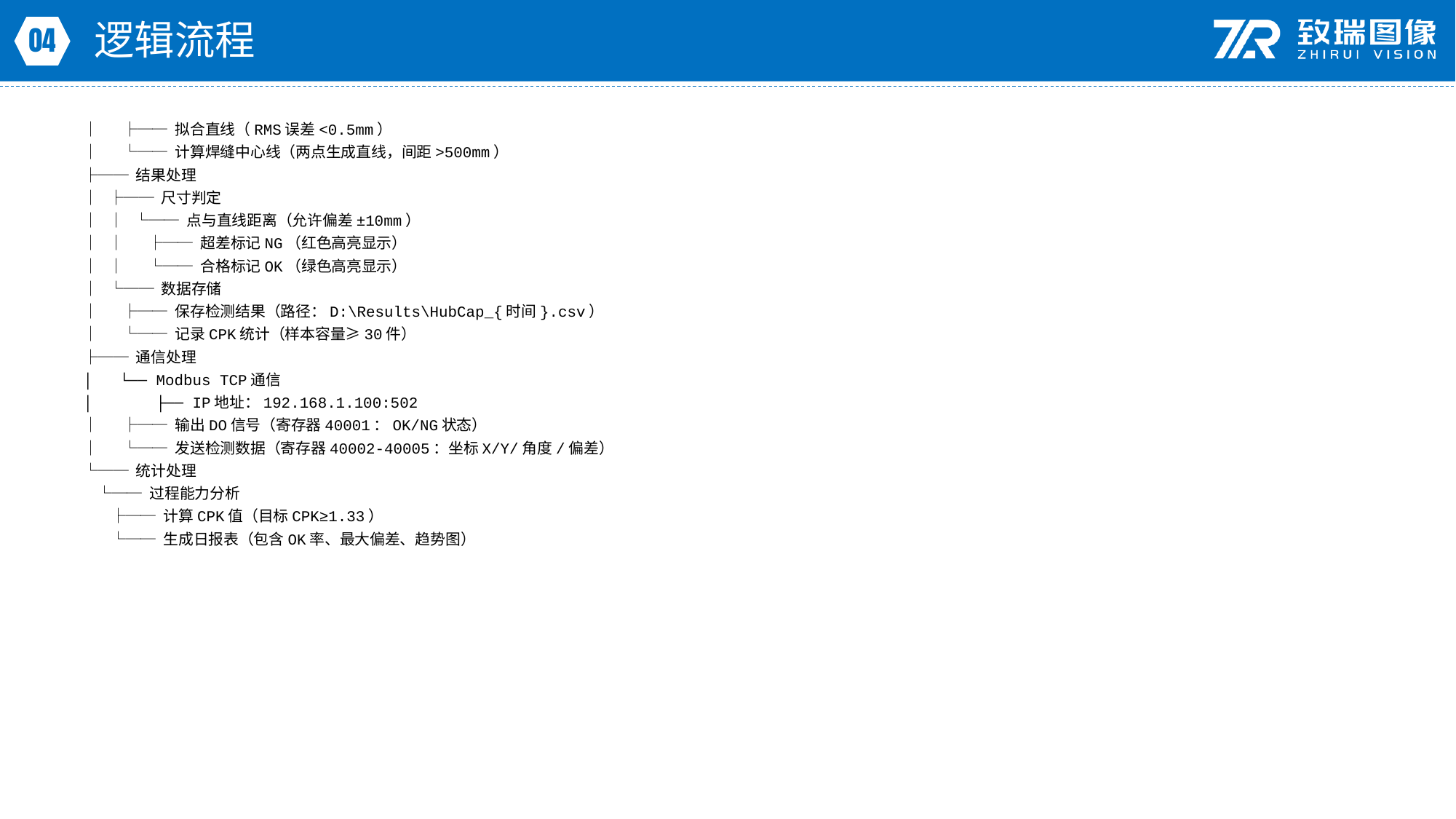

逻辑流程
04

│       ├── 拟合直线（RMS误差<0.5mm）
│       └── 计算焊缝中心线（两点生成直线，间距>500mm）
├── 结果处理
│   ├── 尺寸判定
│   │   └── 点与直线距离（允许偏差±10mm）
│   │       ├── 超差标记NG（红色高亮显示）
│   │       └── 合格标记OK（绿色高亮显示）
│   └── 数据存储
│       ├── 保存检测结果（路径：D:\Results\HubCap_{时间}.csv）
│       └── 记录CPK统计（样本容量≥30件）
├── 通信处理
│   └── Modbus TCP通信
│       ├── IP地址：192.168.1.100:502
│       ├── 输出DO信号（寄存器40001：OK/NG状态）
│       └── 发送检测数据（寄存器40002-40005：坐标X/Y/角度/偏差）
└── 统计处理
    └── 过程能力分析
        ├── 计算CPK值（目标CPK≥1.33）
        └── 生成日报表（包含OK率、最大偏差、趋势图）